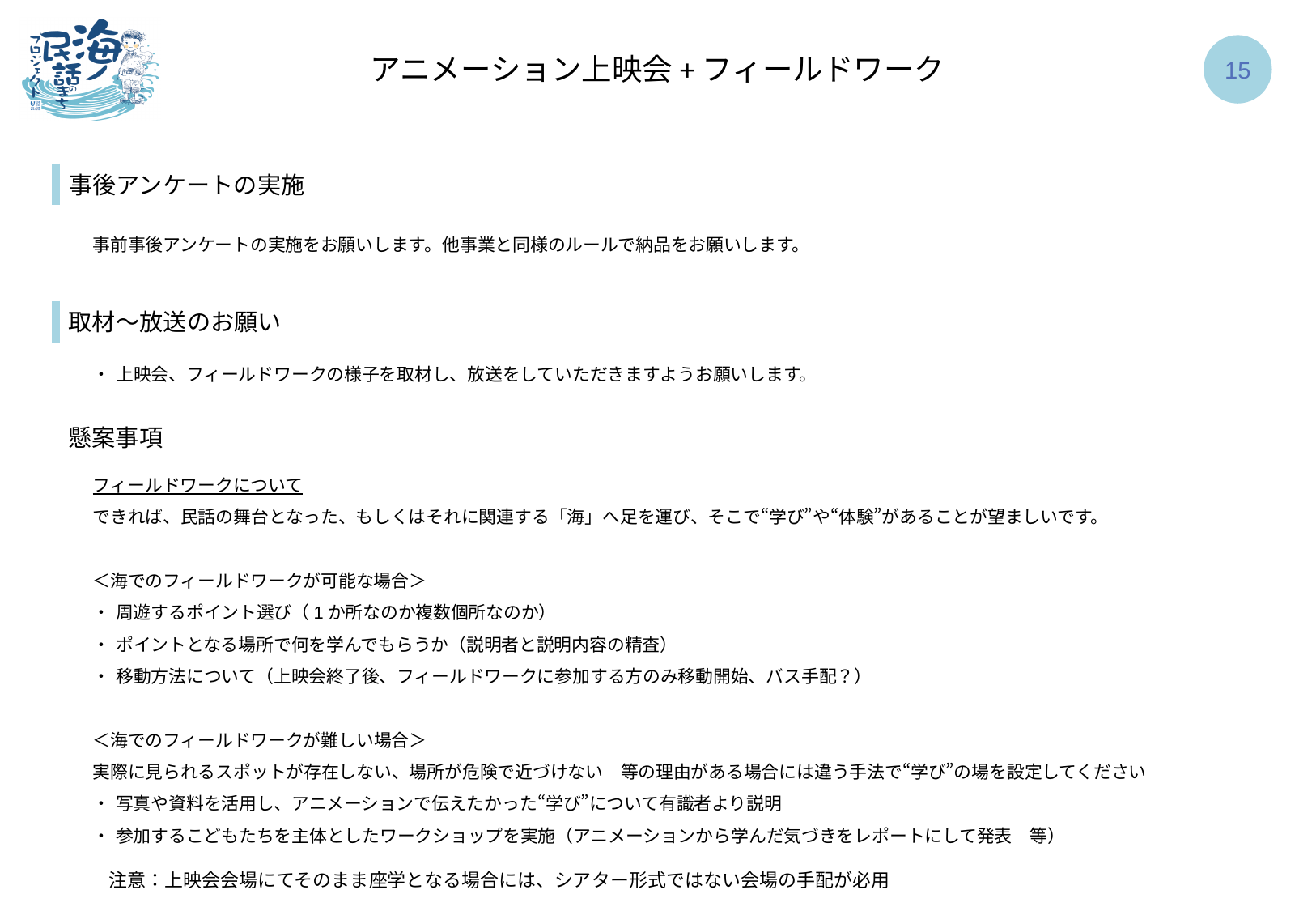

アニメーション上映会+フィールドワーク
15
事後アンケートの実施
事前事後アンケートの実施をお願いします。他事業と同様のルールで納品をお願いします。
取材～放送のお願い
・	上映会、フィールドワークの様子を取材し、放送をしていただきますようお願いします。
懸案事項
フィールドワークについて
できれば、民話の舞台となった、もしくはそれに関連する「海」へ足を運び、そこで“学び”や“体験”があることが望ましいです。

＜海でのフィールドワークが可能な場合＞
・	周遊するポイント選び（1か所なのか複数個所なのか）
・	ポイントとなる場所で何を学んでもらうか（説明者と説明内容の精査）
・	移動方法について（上映会終了後、フィールドワークに参加する方のみ移動開始、バス手配？）

＜海でのフィールドワークが難しい場合＞
実際に見られるスポットが存在しない、場所が危険で近づけない　等の理由がある場合には違う手法で“学び”の場を設定してください
・	写真や資料を活用し、アニメーションで伝えたかった“学び”について有識者より説明
・	参加するこどもたちを主体としたワークショップを実施（アニメーションから学んだ気づきをレポートにして発表　等）
注意：上映会会場にてそのまま座学となる場合には、シアター形式ではない会場の手配が必用